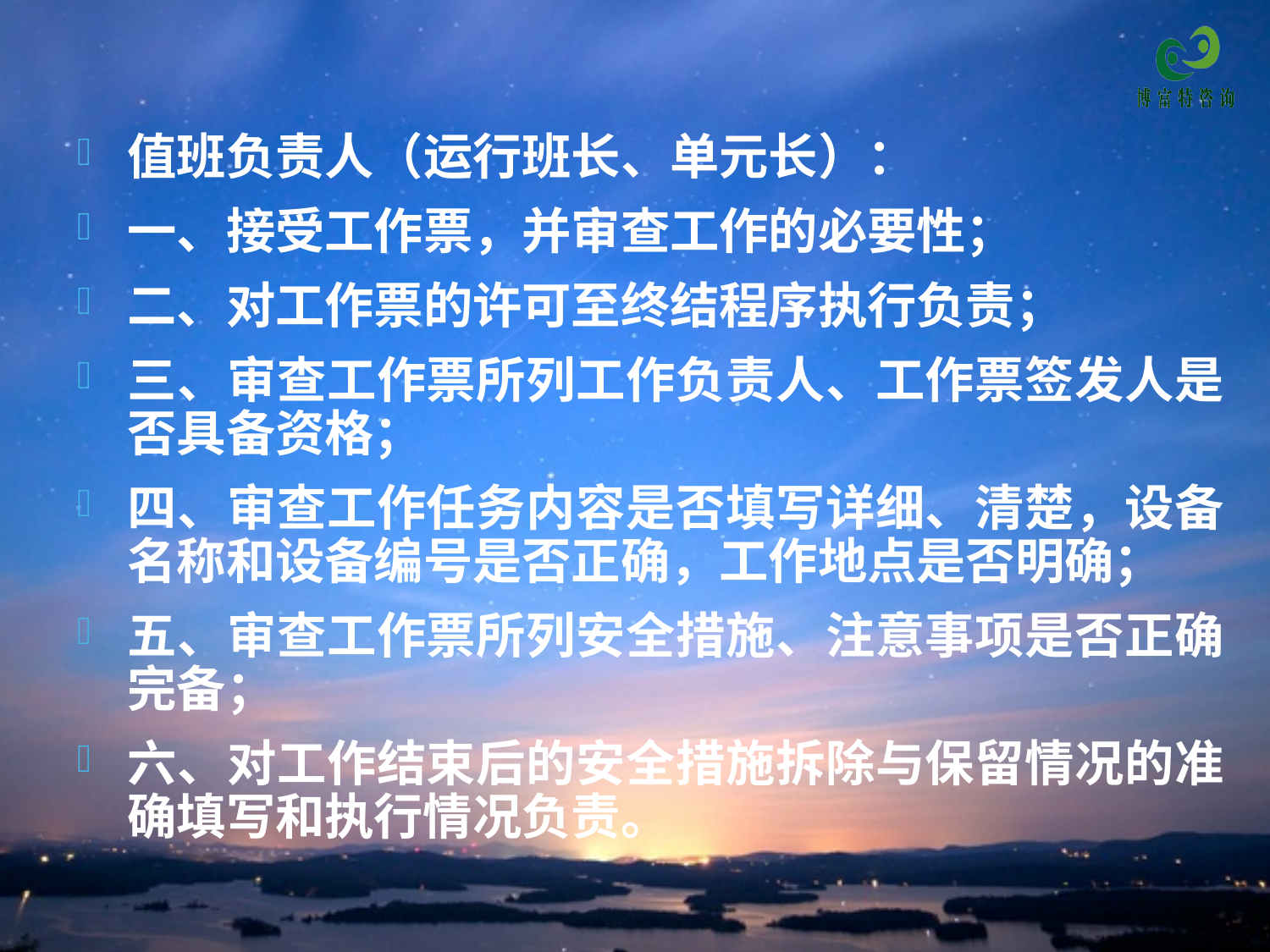

值班负责人（运行班长、单元长）：
一、接受工作票，并审查工作的必要性；
二、对工作票的许可至终结程序执行负责；
三、审查工作票所列工作负责人、工作票签发人是否具备资格；
四、审查工作任务内容是否填写详细、清楚，设备名称和设备编号是否正确，工作地点是否明确；
五、审查工作票所列安全措施、注意事项是否正确完备；
六、对工作结束后的安全措施拆除与保留情况的准确填写和执行情况负责。